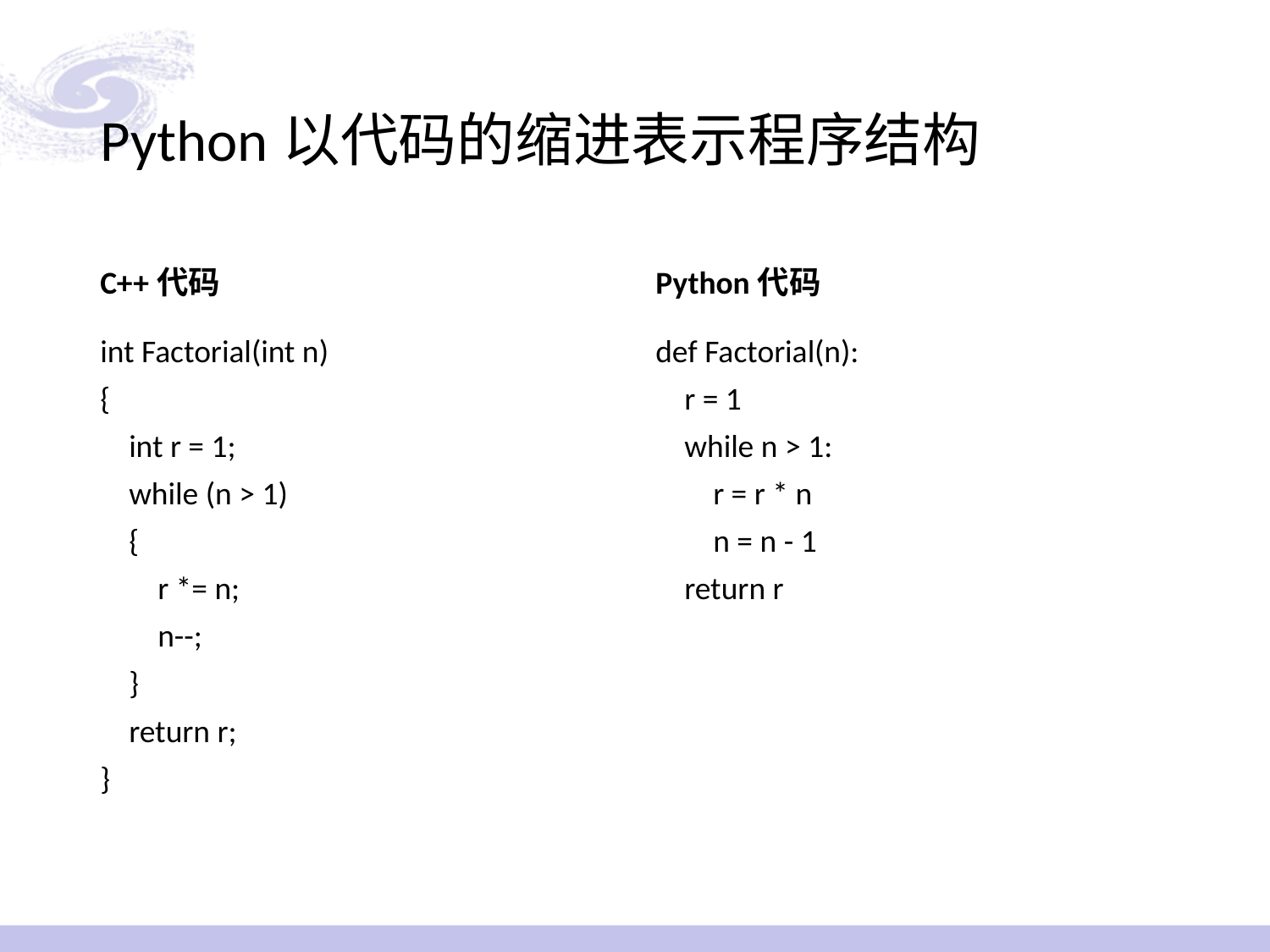

# Python以代码的缩进表示程序结构
C++代码
Python代码
int Factorial(int n)
{
    int r = 1;
    while (n > 1)
    {
        r *= n;
        n--;
    }
    return r;
}
def Factorial(n):
    r = 1
    while n > 1:
        r = r * n
        n = n - 1
    return r